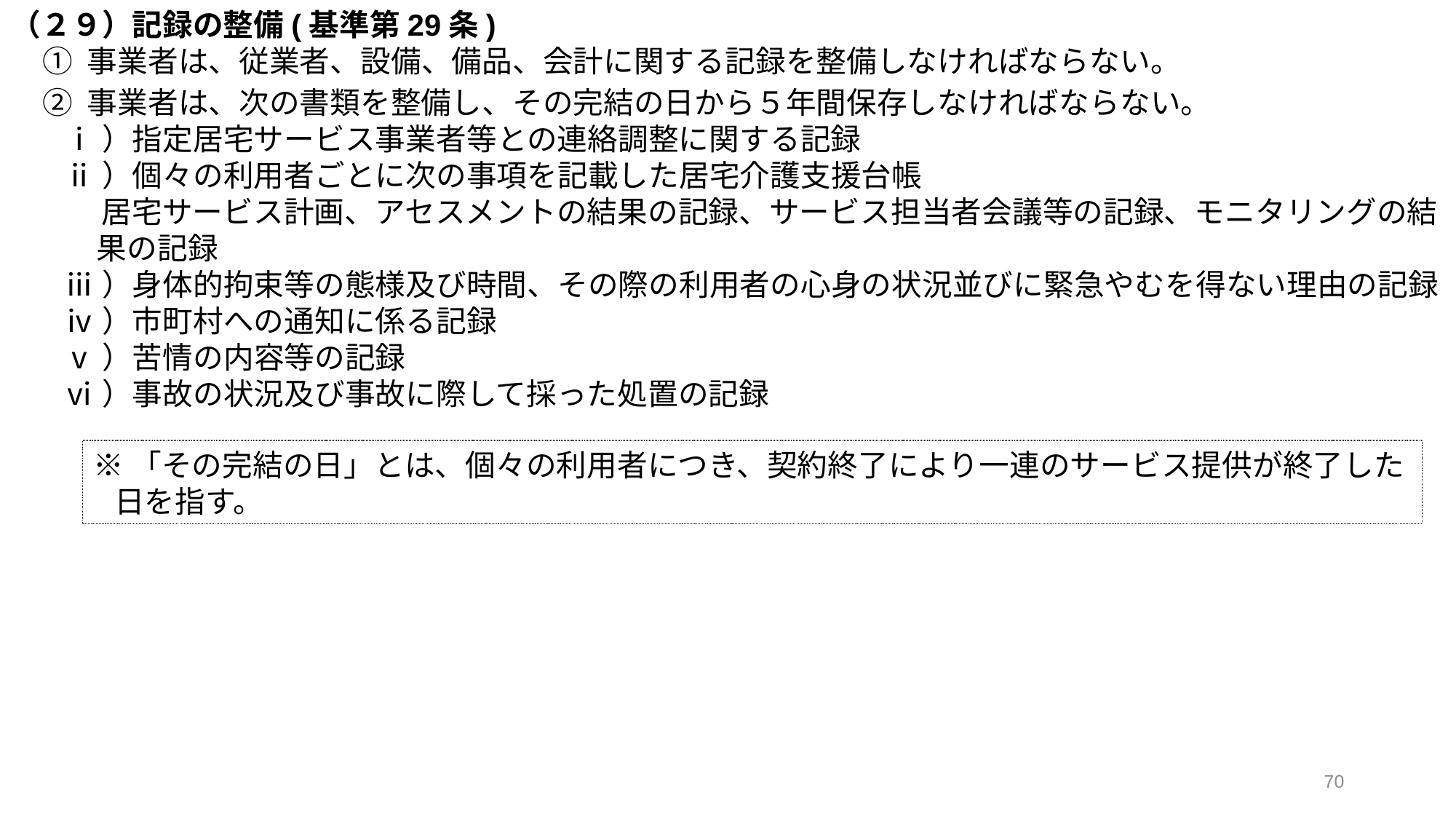

（２９）記録の整備(基準第29条)
① 事業者は、従業者、設備、備品、会計に関する記録を整備しなければならない。

② 事業者は、次の書類を整備し、その完結の日から５年間保存しなければならない。
ⅰ）指定居宅サービス事業者等との連絡調整に関する記録
ⅱ）個々の利用者ごとに次の事項を記載した居宅介護支援台帳
　 居宅サービス計画、アセスメントの結果の記録、サービス担当者会議等の記録、モニタリングの結果の記録
ⅲ）身体的拘束等の態様及び時間、その際の利用者の心身の状況並びに緊急やむを得ない理由の記録
ⅳ）市町村への通知に係る記録
ⅴ）苦情の内容等の記録
ⅵ）事故の状況及び事故に際して採った処置の記録

※「その完結の日」とは、個々の利用者につき、契約終了により一連のサービス提供が終了した日を指す。
70